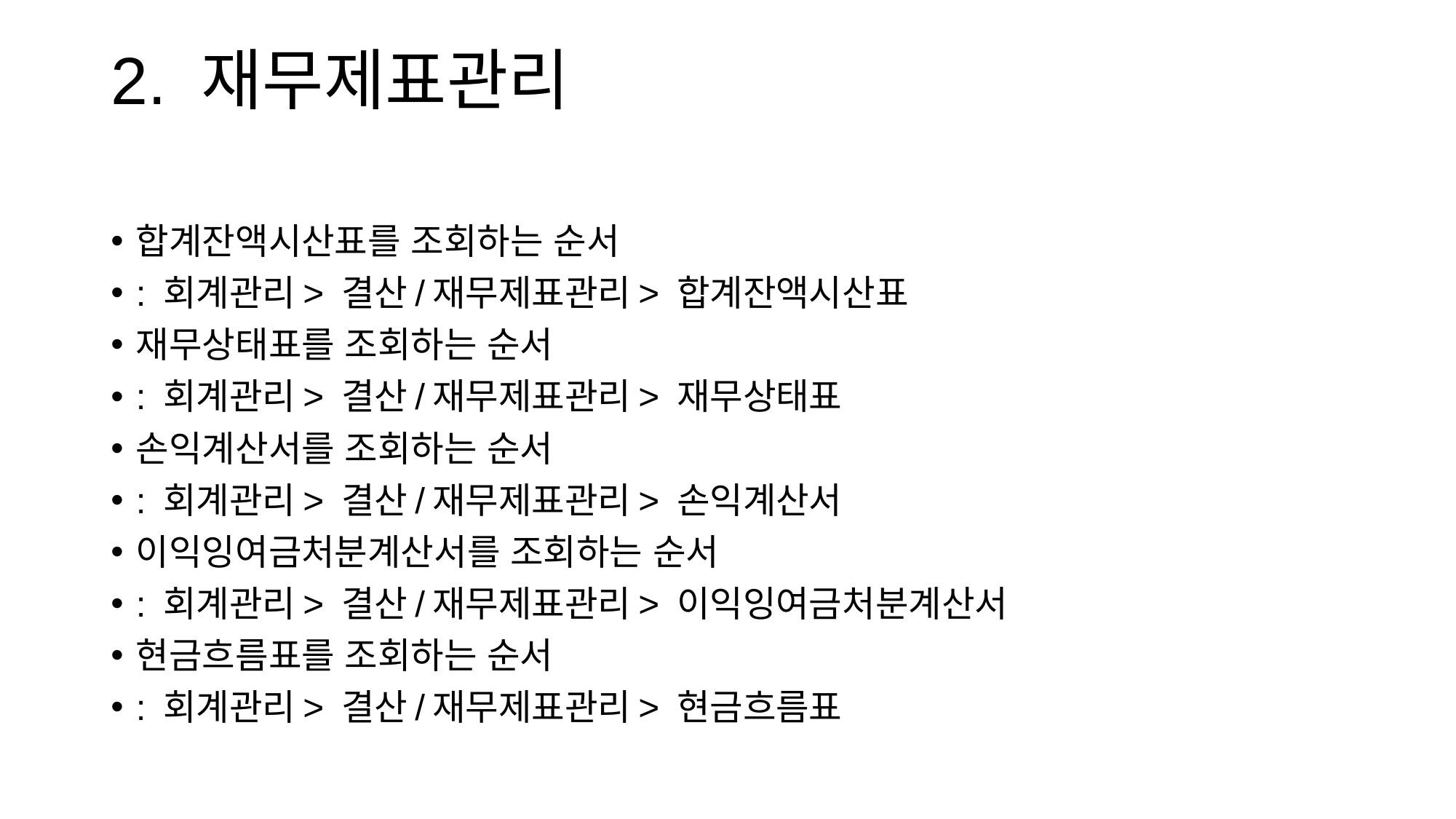

# 2. 재무제표관리
합계잔액시산표를 조회하는 순서
: 회계관리> 결산/재무제표관리> 합계잔액시산표
재무상태표를 조회하는 순서
: 회계관리> 결산/재무제표관리> 재무상태표
손익계산서를 조회하는 순서
: 회계관리> 결산/재무제표관리> 손익계산서
이익잉여금처분계산서를 조회하는 순서
: 회계관리> 결산/재무제표관리> 이익잉여금처분계산서
현금흐름표를 조회하는 순서
: 회계관리> 결산/재무제표관리> 현금흐름표